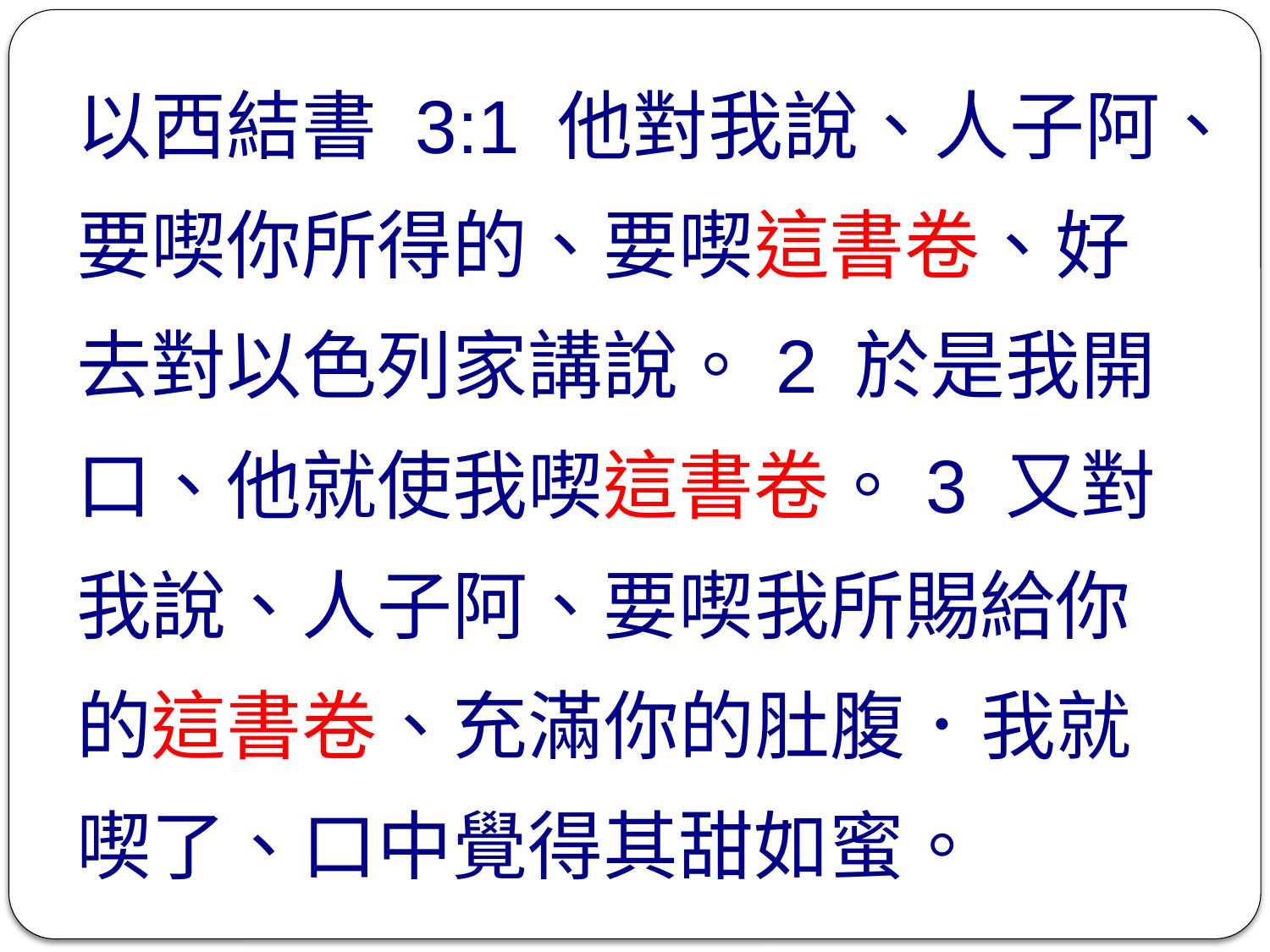

以西結書 3:1 他對我說、人子阿、要喫你所得的、要喫這書卷、好去對以色列家講說。2 於是我開口、他就使我喫這書卷。3 又對我說、人子阿、要喫我所賜給你的這書卷、充滿你的肚腹．我就喫了、口中覺得其甜如蜜。